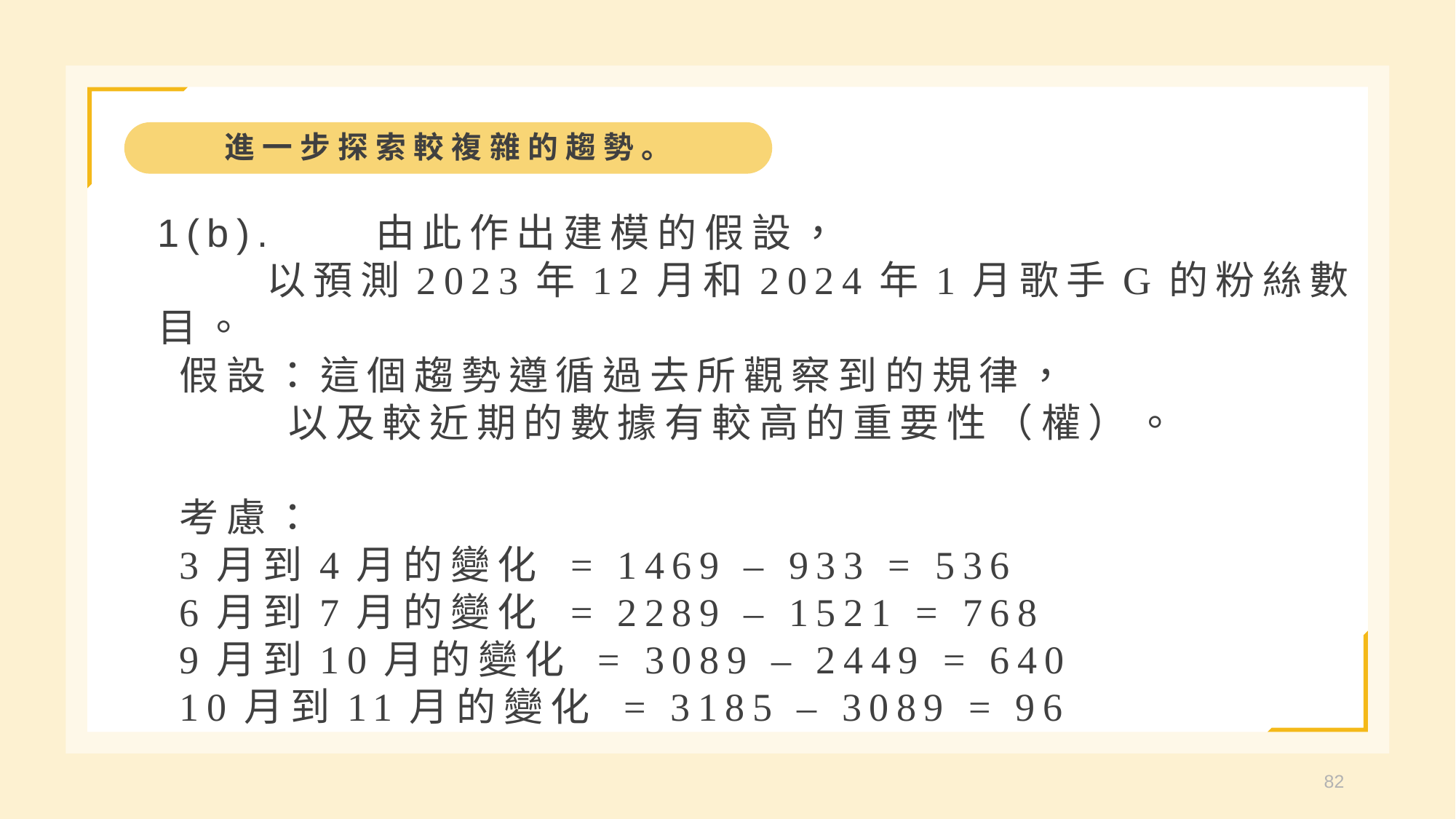

進一步探索較複雜的趨勢。
1(b).	由此作出建模的假設，
	以預測2023年12月和2024年1月歌手G的粉絲數目。
假設：這個趨勢遵循過去所觀察到的規律，
	以及較近期的數據有較高的重要性（權）。

考慮：
3月到4月的變化 = 1469 – 933 = 536
6月到7月的變化 = 2289 – 1521 = 768
9月到10月的變化 = 3089 – 2449 = 640
10月到11月的變化 = 3185 – 3089 = 96
82